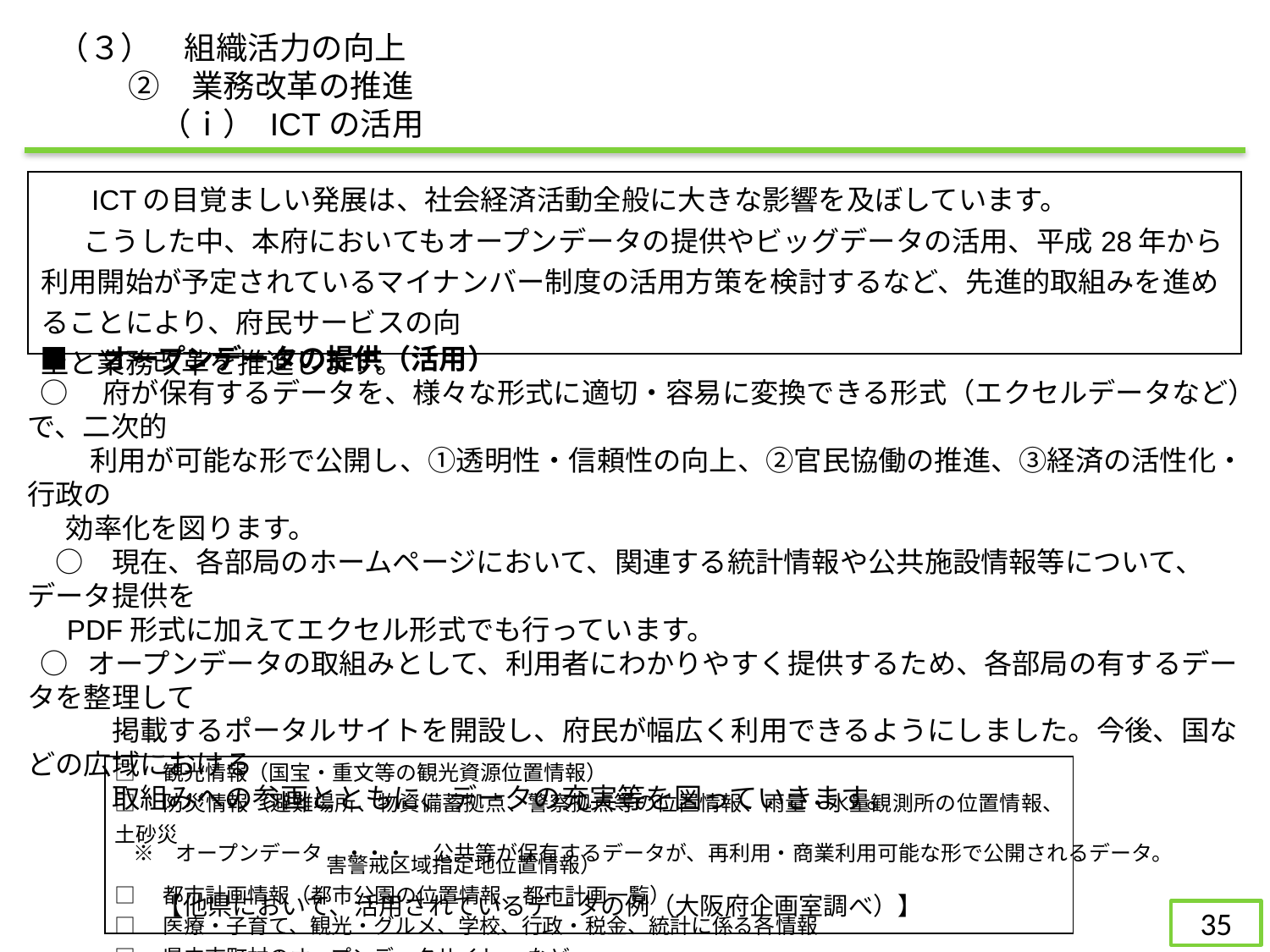

（３）　組織活力の向上
　　 ②　業務改革の推進
　　　 （ⅰ） ICTの活用
| ICTの目覚ましい発展は、社会経済活動全般に大きな影響を及ぼしています。 　こうした中、本府においてもオープンデータの提供やビッグデータの活用、平成28年から利用開始が予定されているマイナンバー制度の活用方策を検討するなど、先進的取組みを進めることにより、府民サービスの向 上と業務改革を推進します。 |
| --- |
  ■　オープンデータの提供（活用）
  ○　府が保有するデータを、様々な形式に適切・容易に変換できる形式（エクセルデータなど）で、二次的
　　 利用が可能な形で公開し、①透明性・信頼性の向上、②官民協働の推進、③経済の活性化・行政の
     効率化を図ります。
　○　現在、各部局のホームページにおいて、関連する統計情報や公共施設情報等について、データ提供を
     PDF形式に加えてエクセル形式でも行っています。
  ○  オープンデータの取組みとして、利用者にわかりやすく提供するため、各部局の有するデータを整理して
　　　掲載するポータルサイトを開設し、府民が幅広く利用できるようにしました。今後、国などの広域における
　　　取組みへの参画とともに、データの充実等を図っていきます。

　　　　　※　オープンデータ　・・・　 公共等が保有するデータが、再利用・商業利用可能な形で公開されるデータ。

　　　　　　【他県において、活用されているデータの例（大阪府企画室調べ）】
| □　観光情報（国宝・重文等の観光資源位置情報） □　防災情報（避難場所、物資備蓄拠点、警察拠点等の位置情報、雨量・水量観測所の位置情報、土砂災 　　　　　　　　　　害警戒区域指定地位置情報） □　都市計画情報（都市公園の位置情報、都市計画一覧） □　医療・子育て、観光・グルメ、学校、行政・税金、統計に係る各情報 □　県内市町村のオープンデータサイト など |
| --- |
35
|  |
| --- |